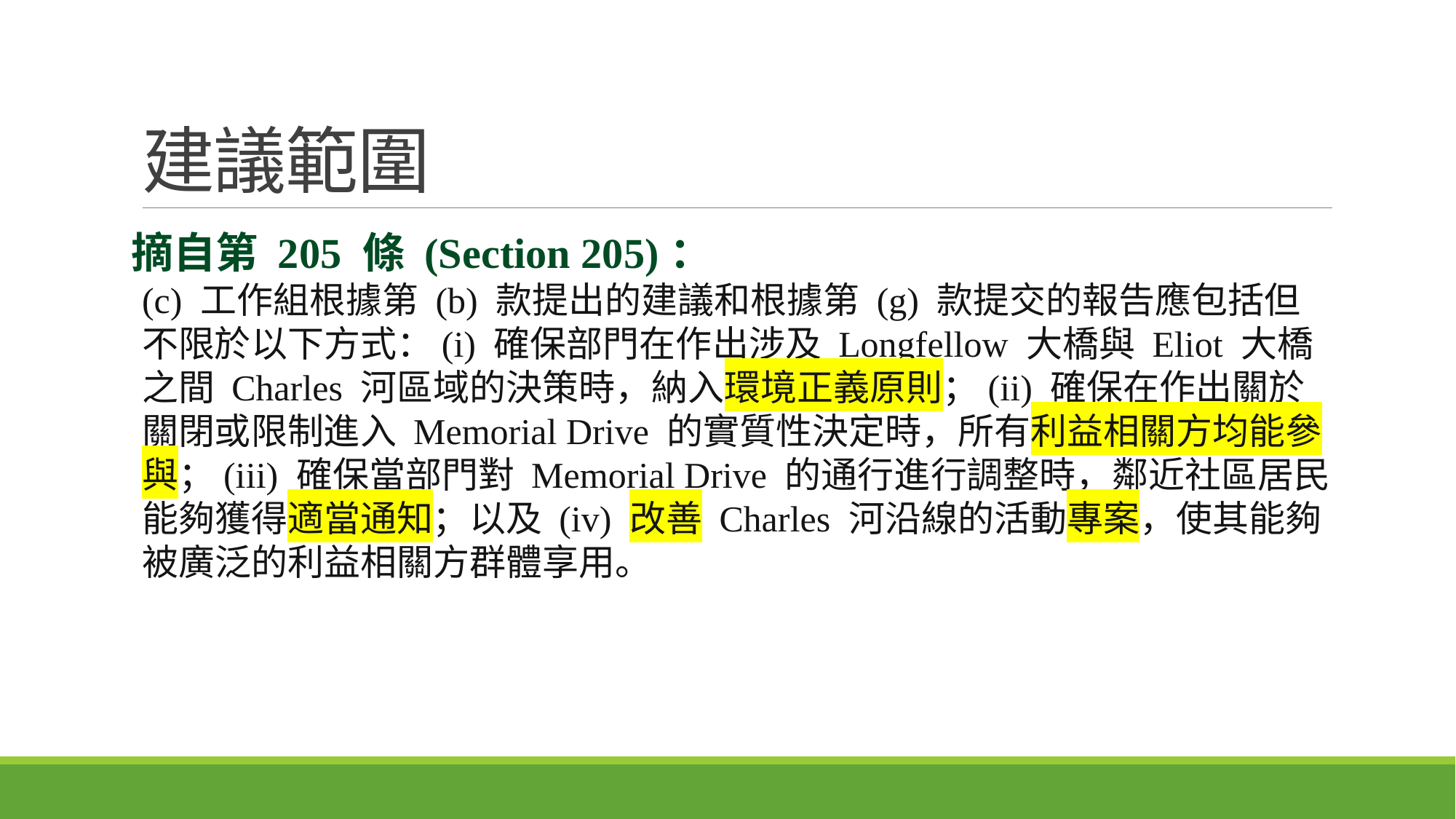

# 建議範圍
摘自第 205 條 (Section 205)：
(c) 工作組根據第 (b) 款提出的建議和根據第 (g) 款提交的報告應包括但不限於以下方式：(i) 確保部門在作出涉及 Longfellow 大橋與 Eliot 大橋之間 Charles 河區域的決策時，納入環境正義原則；(ii) 確保在作出關於關閉或限制進入 Memorial Drive 的實質性決定時，所有利益相關方均能參與；(iii) 確保當部門對 Memorial Drive 的通行進行調整時，鄰近社區居民能夠獲得適當通知；以及 (iv) 改善 Charles 河沿線的活動專案，使其能夠被廣泛的利益相關方群體享用。